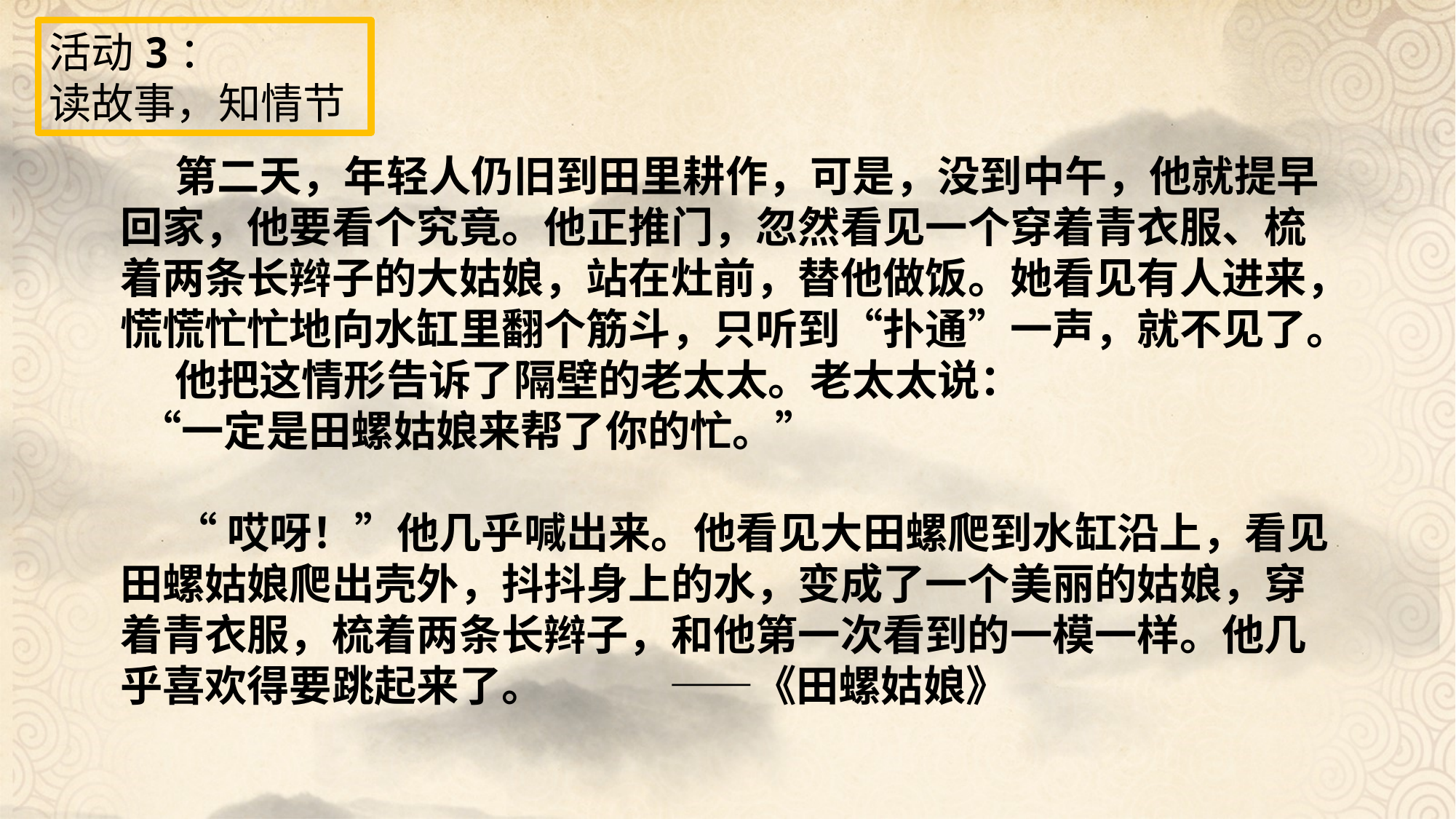

活动3：
读故事，知情节
第二天，年轻人仍旧到田里耕作，可是，没到中午，他就提早回家，他要看个究竟。他正推门，忽然看见一个穿着青衣服、梳着两条长辫子的大姑娘，站在灶前，替他做饭。她看见有人进来，慌慌忙忙地向水缸里翻个筋斗，只听到“扑通”一声，就不见了。
他把这情形告诉了隔壁的老太太。老太太说：
  “一定是田螺姑娘来帮了你的忙。”

“哎呀！”他几乎喊出来。他看见大田螺爬到水缸沿上，看见田螺姑娘爬出壳外，抖抖身上的水，变成了一个美丽的姑娘，穿着青衣服，梳着两条长辫子，和他第一次看到的一模一样。他几乎喜欢得要跳起来了。             ——《田螺姑娘》